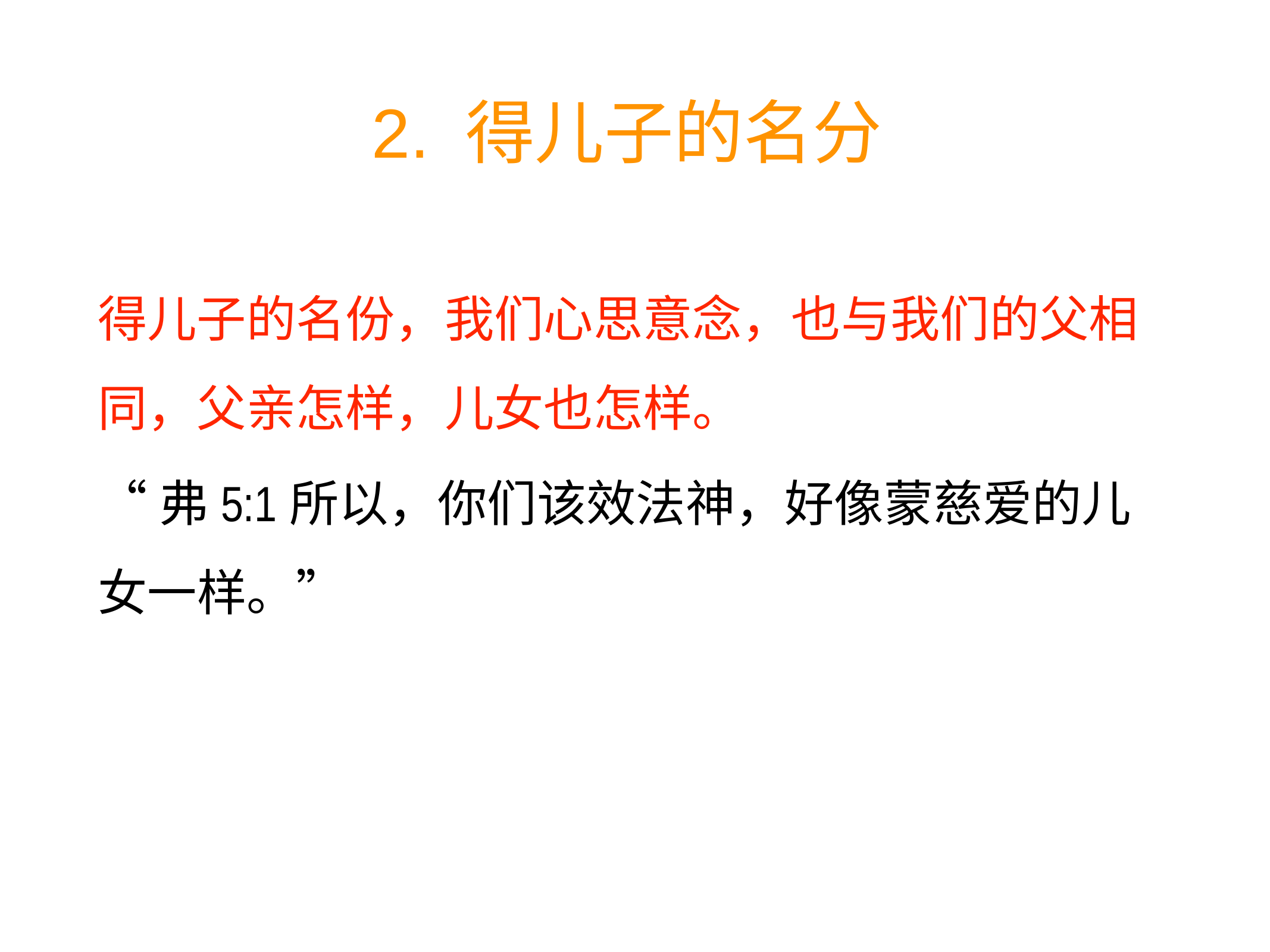

# 2. 得儿子的名分
得儿子的名份，我们心思意念，也与我们的父相同，父亲怎样，儿女也怎样。
“弗5:1所以，你们该效法神，好像蒙慈爱的儿女一样。”